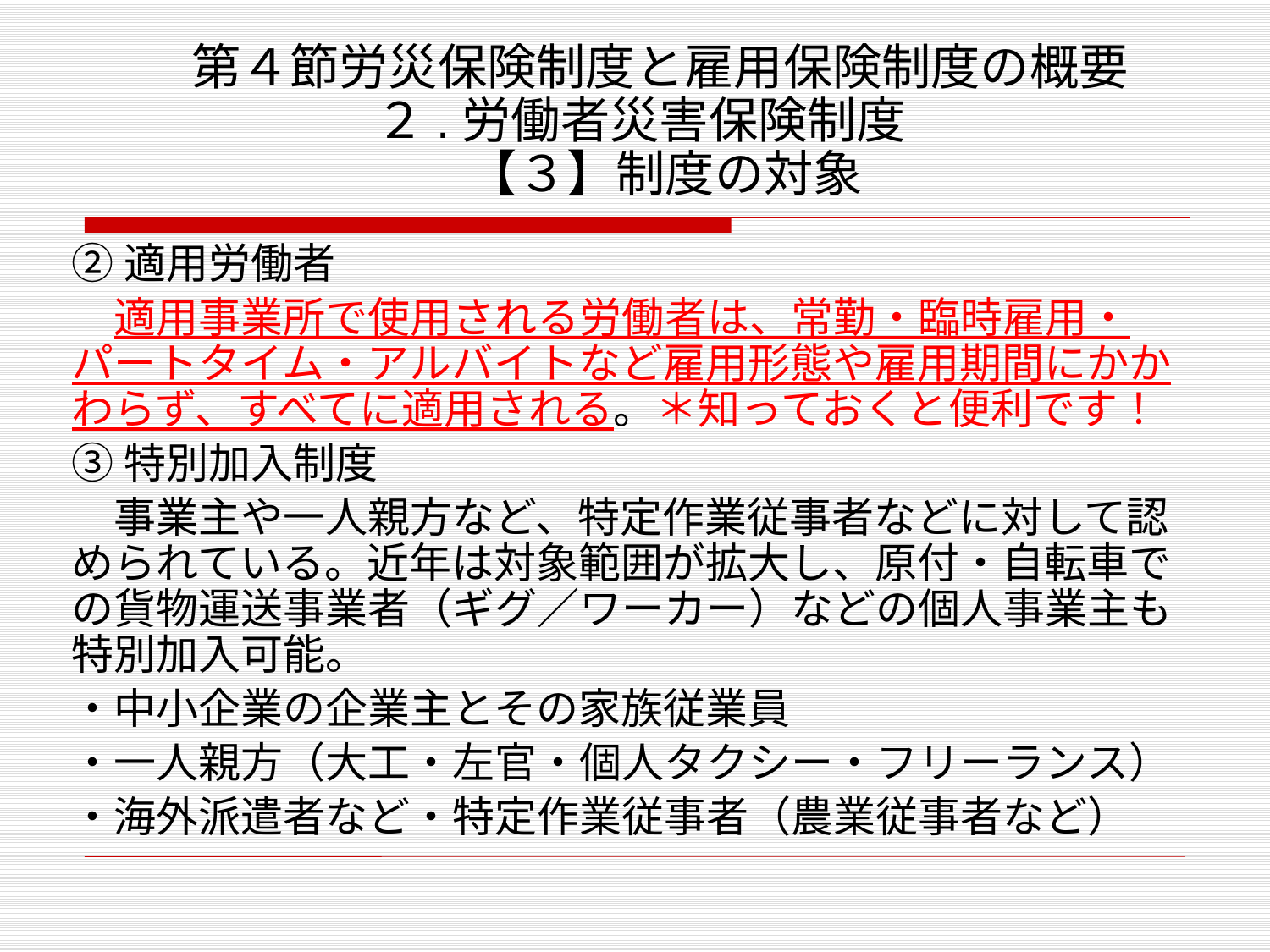

# 第４節労災保険制度と雇用保険制度の概要 ２.労働者災害保険制度　 【３】制度の対象
②適用労働者
　適用事業所で使用される労働者は、常勤・臨時雇用・パートタイム・アルバイトなど雇用形態や雇用期間にかかわらず、すべてに適用される。＊知っておくと便利です！
③特別加入制度
　事業主や一人親方など、特定作業従事者などに対して認められている。近年は対象範囲が拡大し、原付・自転車での貨物運送事業者（ギグ／ワーカー）などの個人事業主も特別加入可能。
・中小企業の企業主とその家族従業員
・一人親方（大工・左官・個人タクシー・フリーランス）
・海外派遣者など・特定作業従事者（農業従事者など）